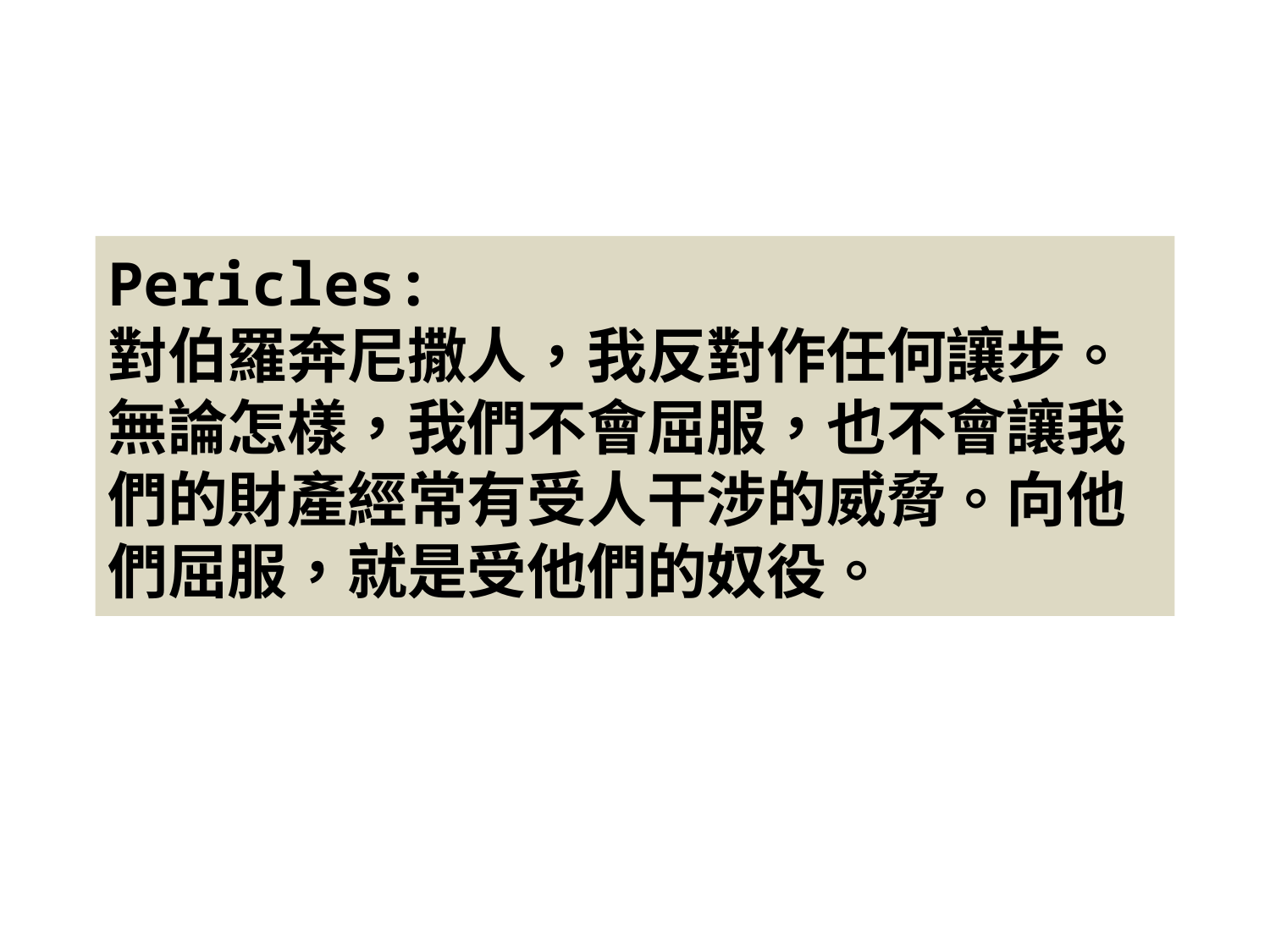

# Pericles: 對伯羅奔尼撒人，我反對作任何讓步。無論怎樣，我們不會屈服，也不會讓我們的財產經常有受人干涉的威脅。向他們屈服，就是受他們的奴役。